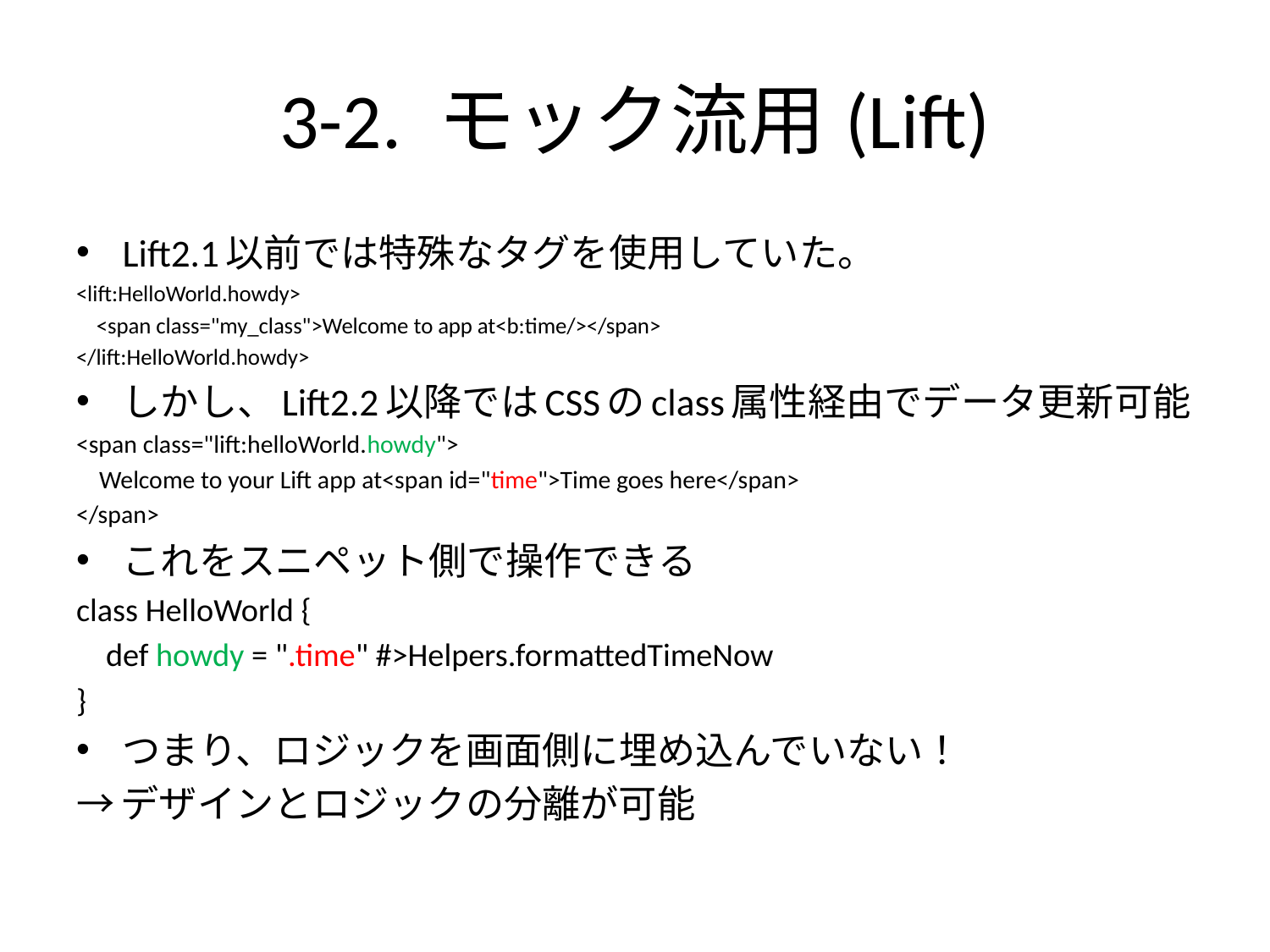

# 3-2. モック流用(Lift)
Lift2.1以前では特殊なタグを使用していた。
<lift:HelloWorld.howdy>
    <span class="my_class">Welcome to app at<b:time/></span>
</lift:HelloWorld.howdy>
しかし、Lift2.2以降ではCSSのclass属性経由でデータ更新可能
<span class="lift:helloWorld.howdy">
    Welcome to your Lift app at<span id="time">Time goes here</span>
</span>
これをスニペット側で操作できる
class HelloWorld {
    def howdy = ".time" #>Helpers.formattedTimeNow
}
つまり、ロジックを画面側に埋め込んでいない！
→デザインとロジックの分離が可能